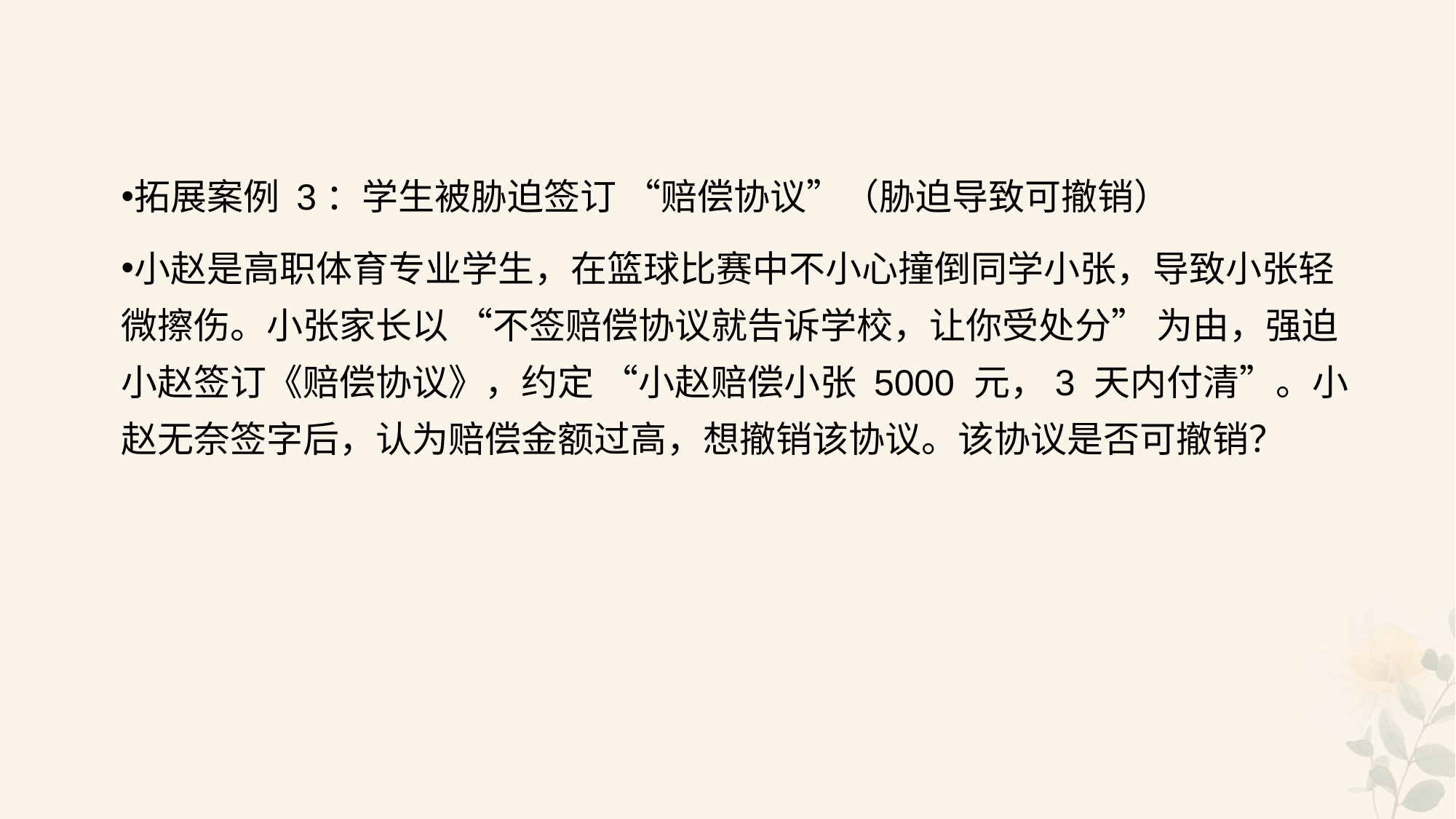

#
拓展案例 3：学生被胁迫签订 “赔偿协议”（胁迫导致可撤销）
小赵是高职体育专业学生，在篮球比赛中不小心撞倒同学小张，导致小张轻微擦伤。小张家长以 “不签赔偿协议就告诉学校，让你受处分” 为由，强迫小赵签订《赔偿协议》，约定 “小赵赔偿小张 5000 元，3 天内付清”。小赵无奈签字后，认为赔偿金额过高，想撤销该协议。该协议是否可撤销？